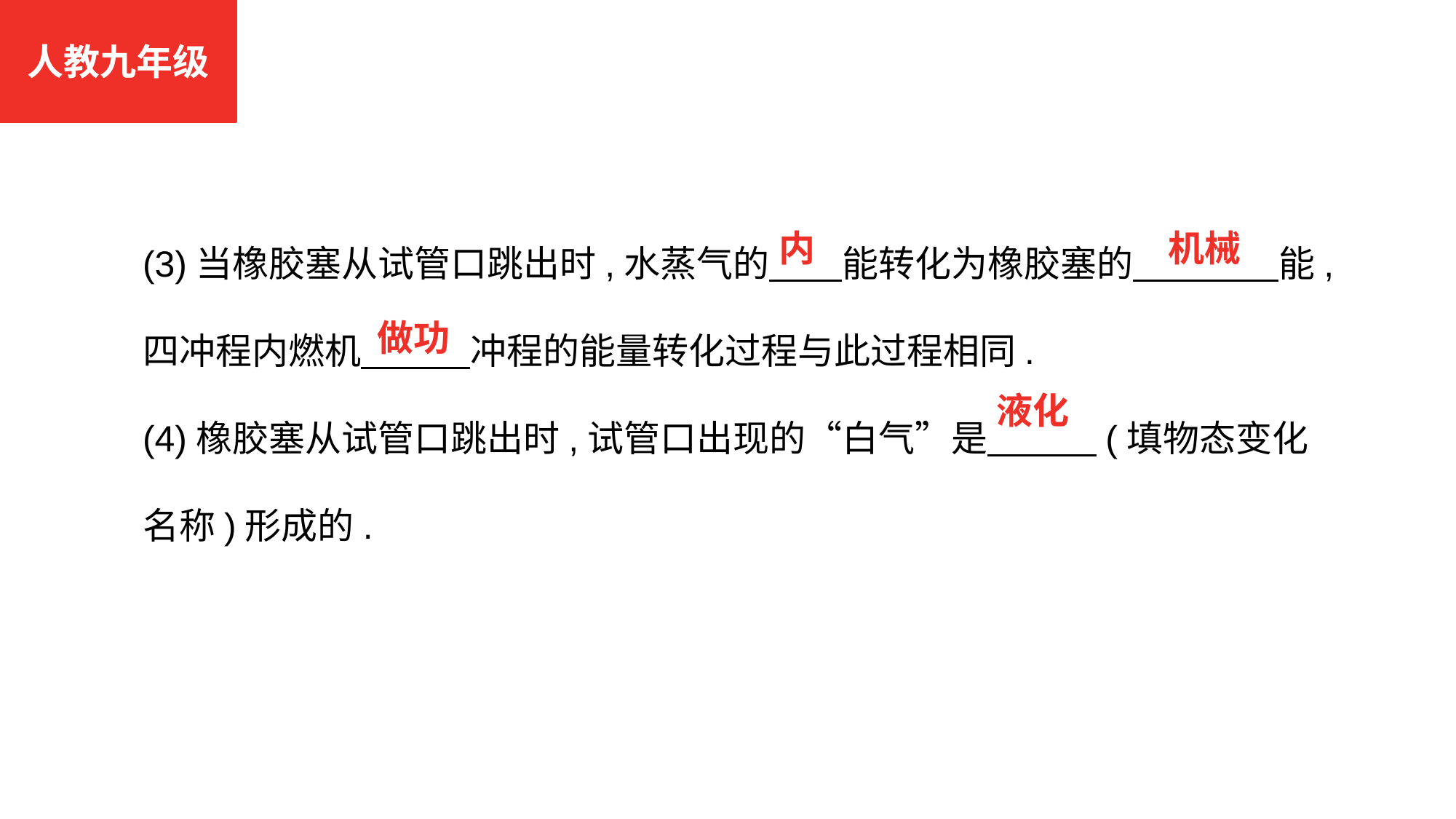

人教九年级

(3)当橡胶塞从试管口跳出时,水蒸气的　　能转化为橡胶塞的　　　　能,
四冲程内燃机　　　冲程的能量转化过程与此过程相同.
(4)橡胶塞从试管口跳出时,试管口出现的“白气”是　　　(填物态变化名称)形成的.
内
机械
做功
液化